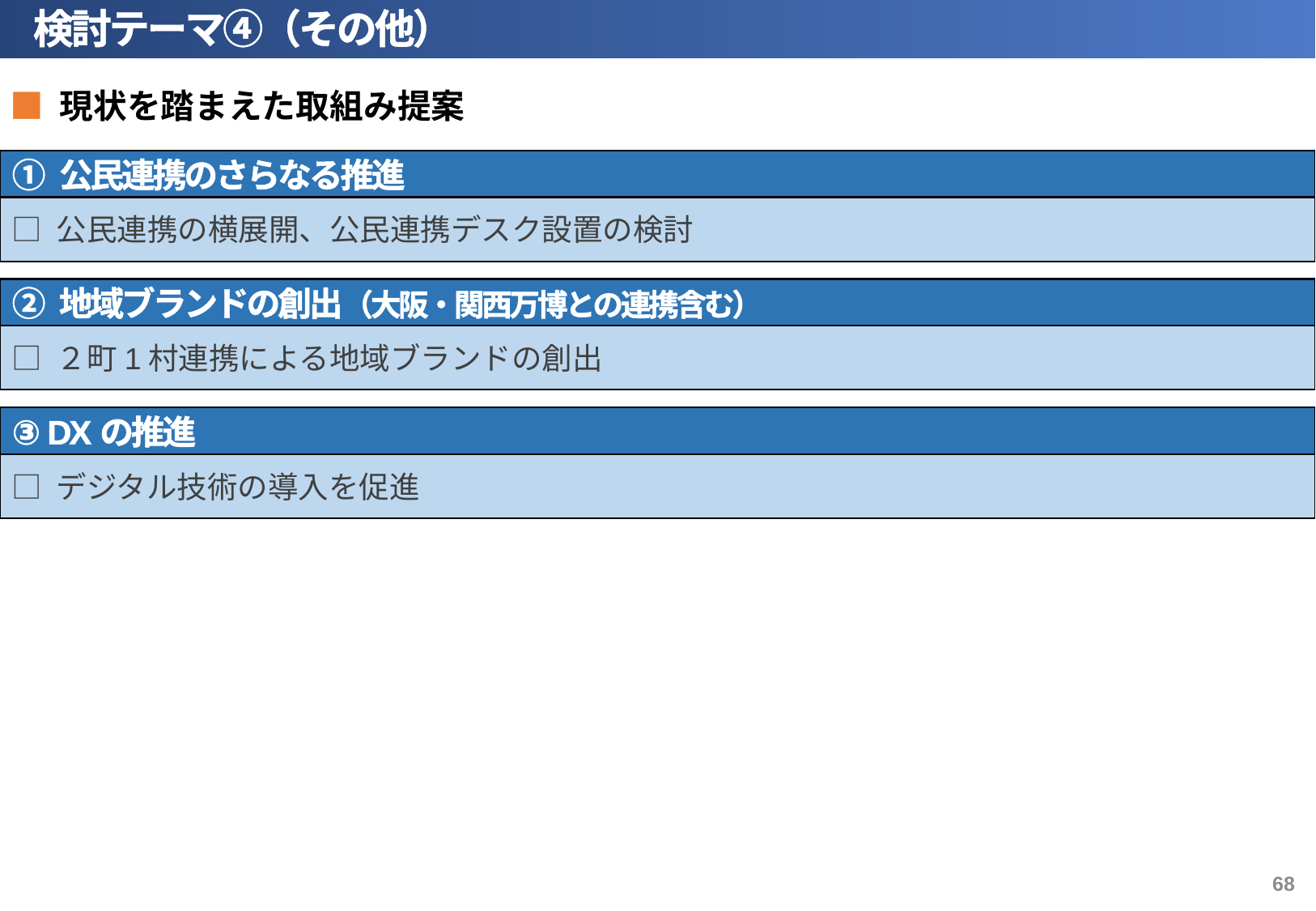

検討テーマ④（その他）

■ 現状を踏まえた取組み提案
① 公民連携のさらなる推進
□ 公民連携の横展開、公民連携デスク設置の検討
② 地域ブランドの創出（大阪・関西万博との連携含む）
□ ２町1村連携による地域ブランドの創出
③ DXの推進
□ デジタル技術の導入を促進
P12
P18
68